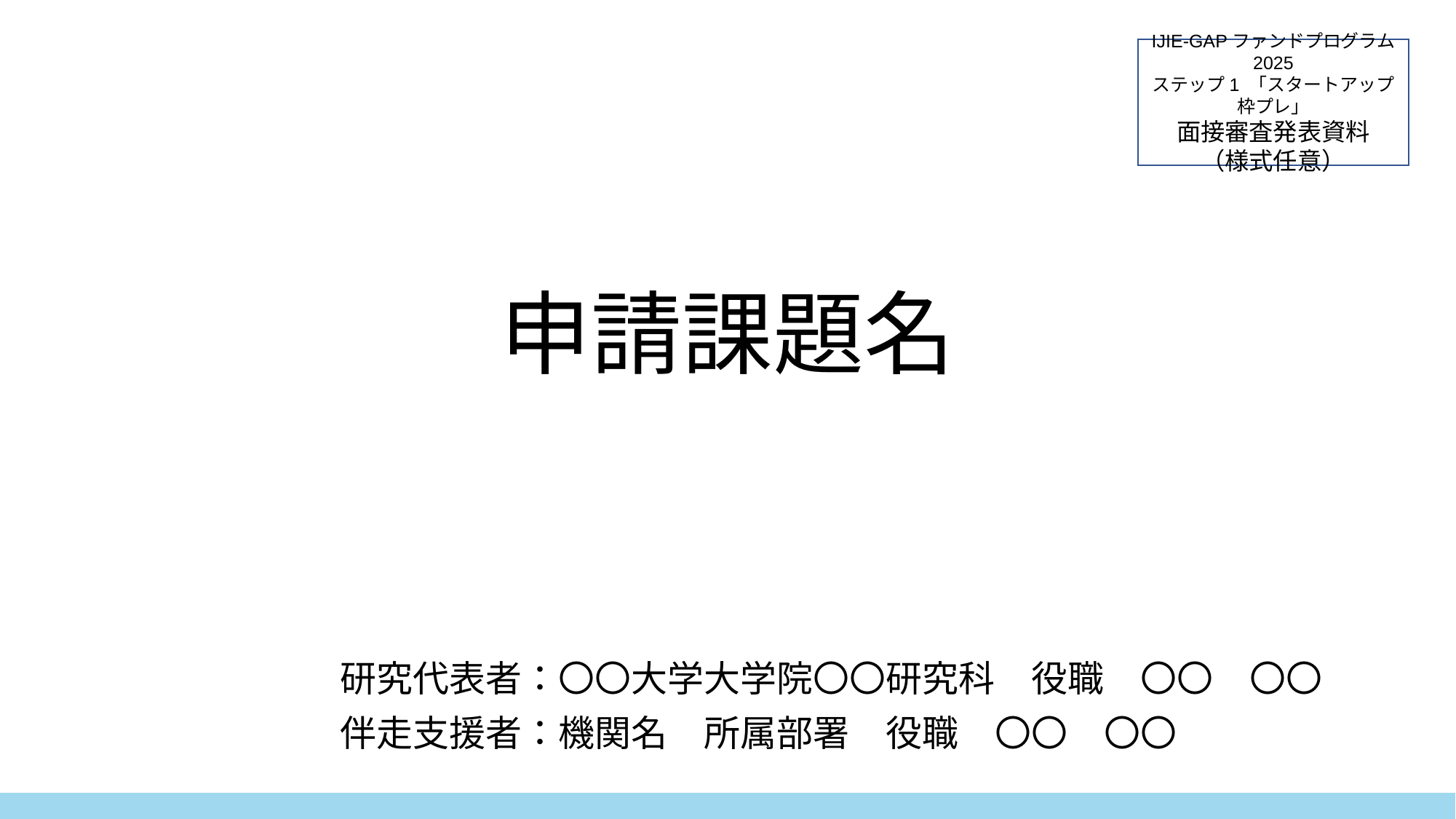

IJIE-GAPファンドプログラム 2025
ステップ1 「スタートアップ枠プレ」
面接審査発表資料
（様式任意）
# 申請課題名

研究代表者：〇〇大学大学院〇〇研究科　役職　〇〇　〇〇
伴走支援者：機関名　所属部署　役職　〇〇　〇〇